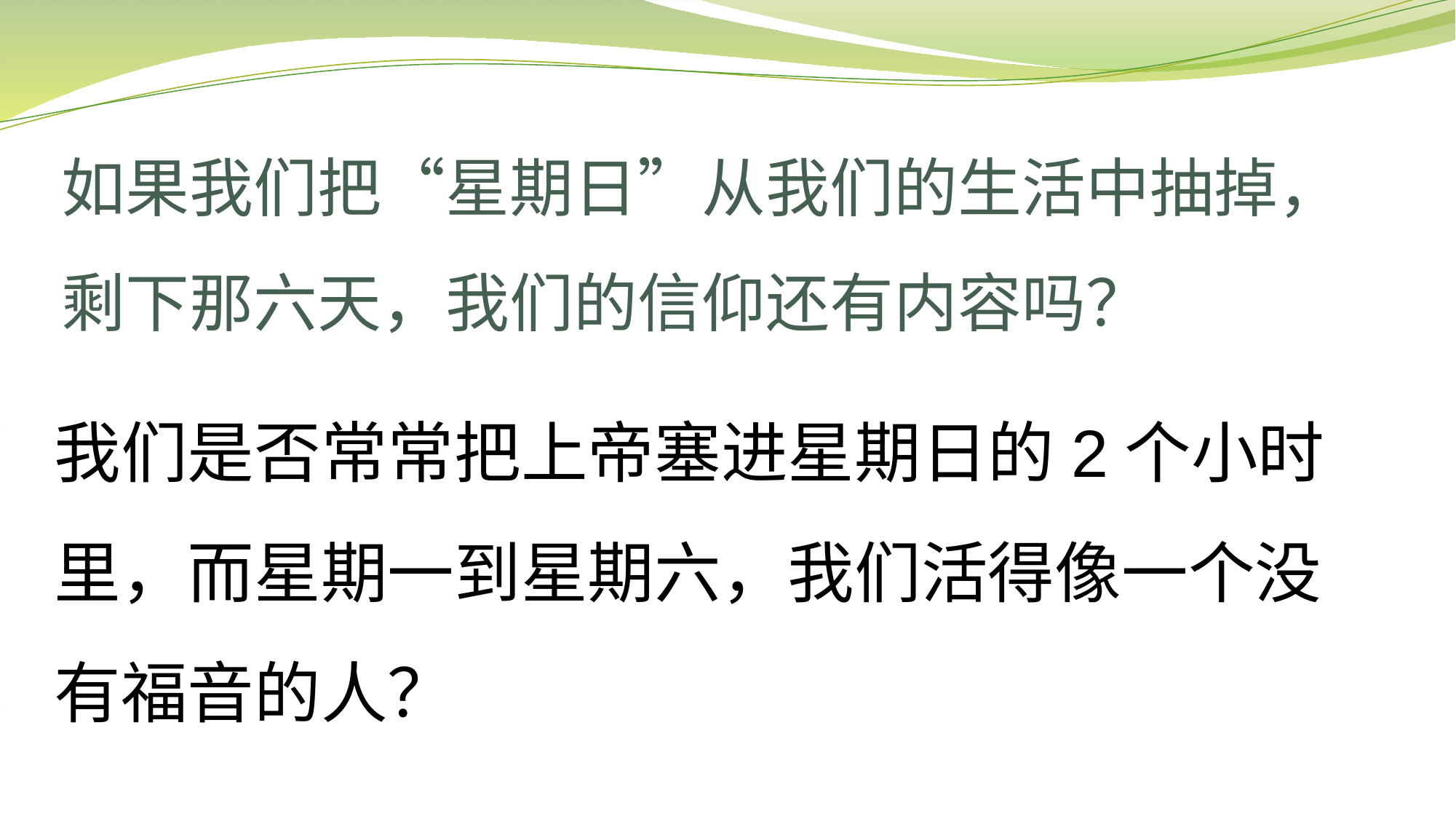

# 如果我们把“星期日”从我们的生活中抽掉，剩下那六天，我们的信仰还有内容吗？
我们是否常常把上帝塞进星期日的2个小时里，而星期一到星期六，我们活得像一个没有福音的人？